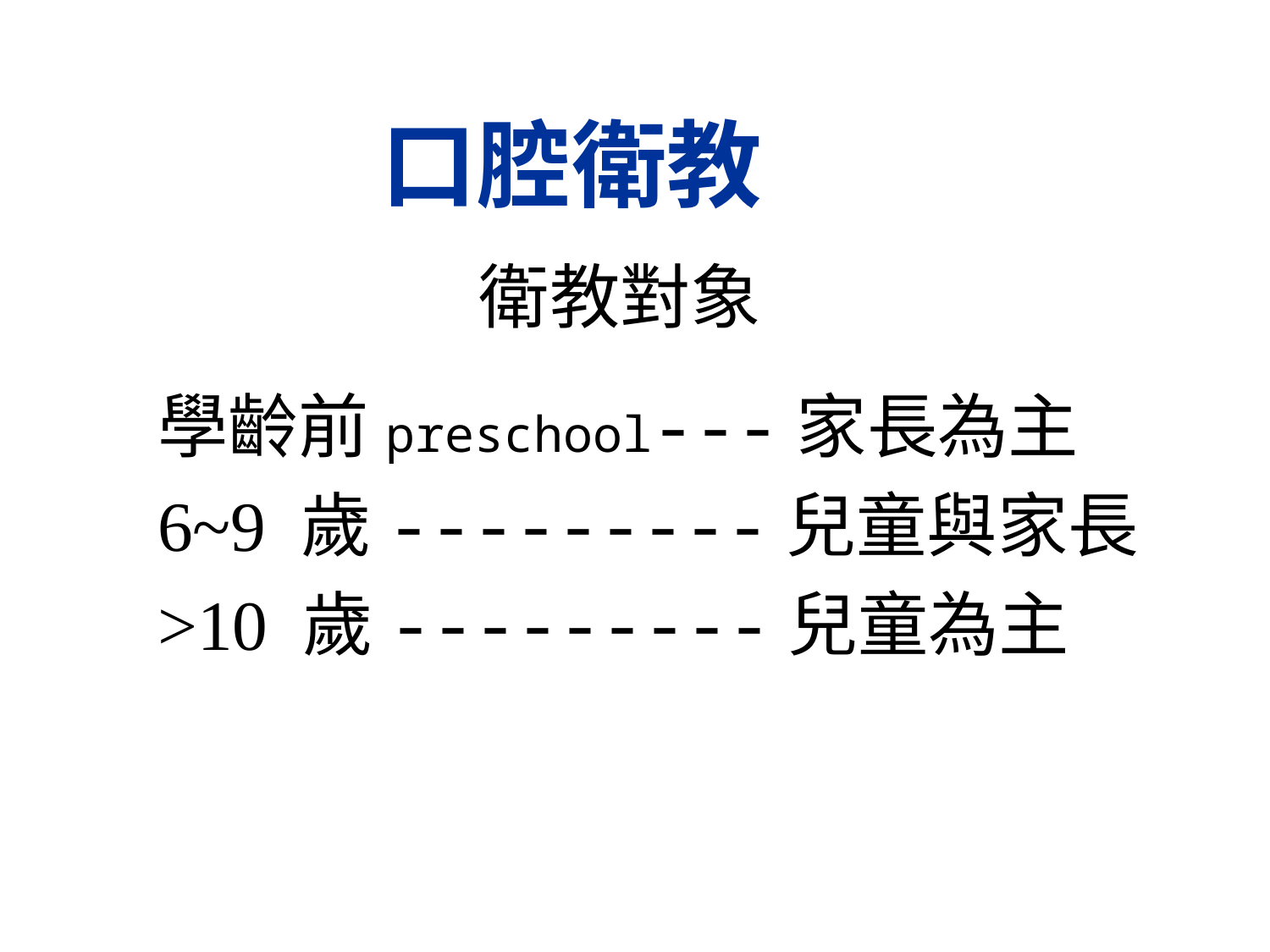

口腔衛教
# 衛教對象
學齡前preschool---家長為主
6~9 歲---------兒童與家長
>10 歲---------兒童為主